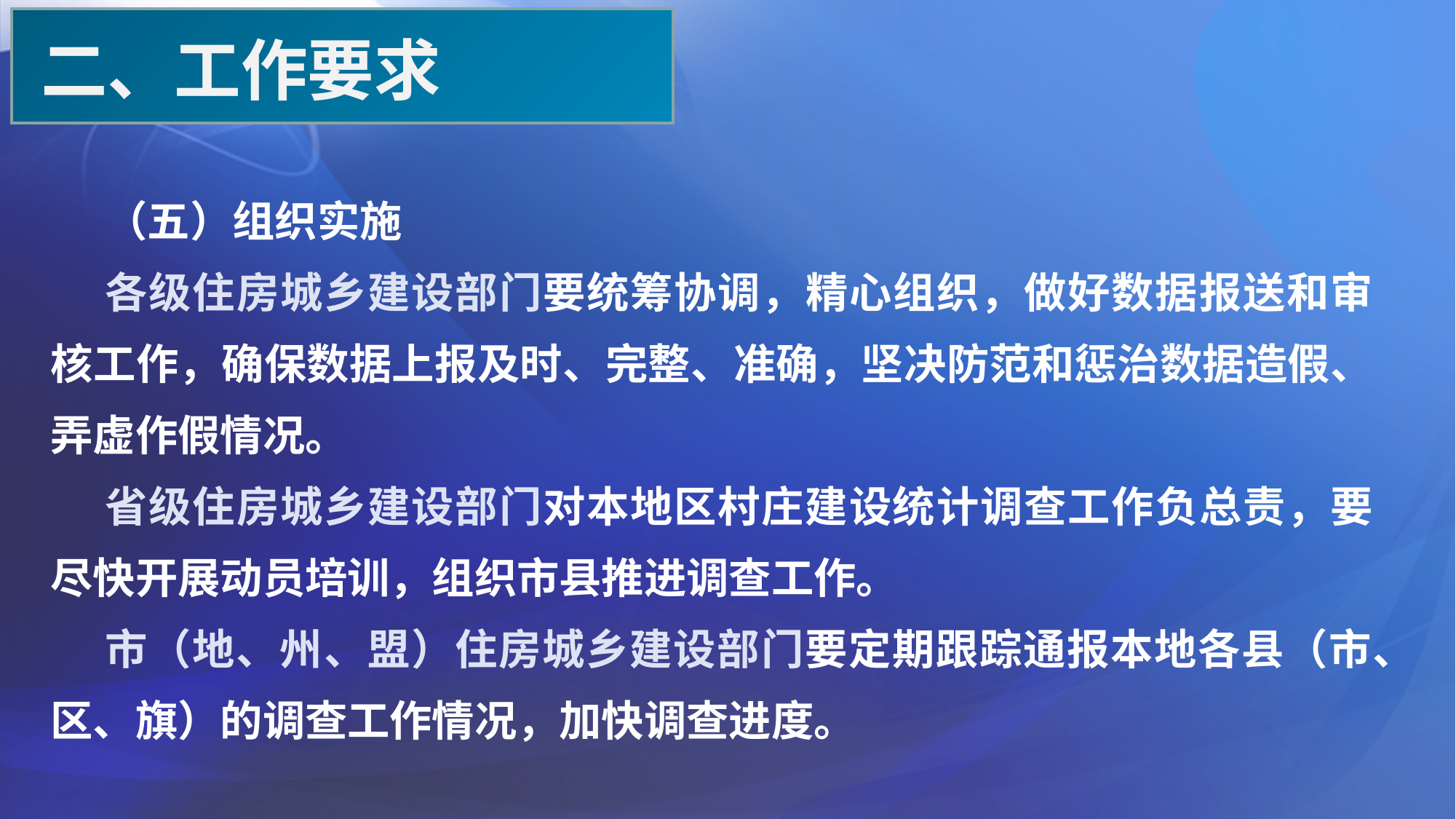

二、工作要求
（五）组织实施
各级住房城乡建设部门要统筹协调，精心组织，做好数据报送和审核工作，确保数据上报及时、完整、准确，坚决防范和惩治数据造假、弄虚作假情况。
省级住房城乡建设部门对本地区村庄建设统计调查工作负总责，要尽快开展动员培训，组织市县推进调查工作。
市（地、州、盟）住房城乡建设部门要定期跟踪通报本地各县（市、区、旗）的调查工作情况，加快调查进度。